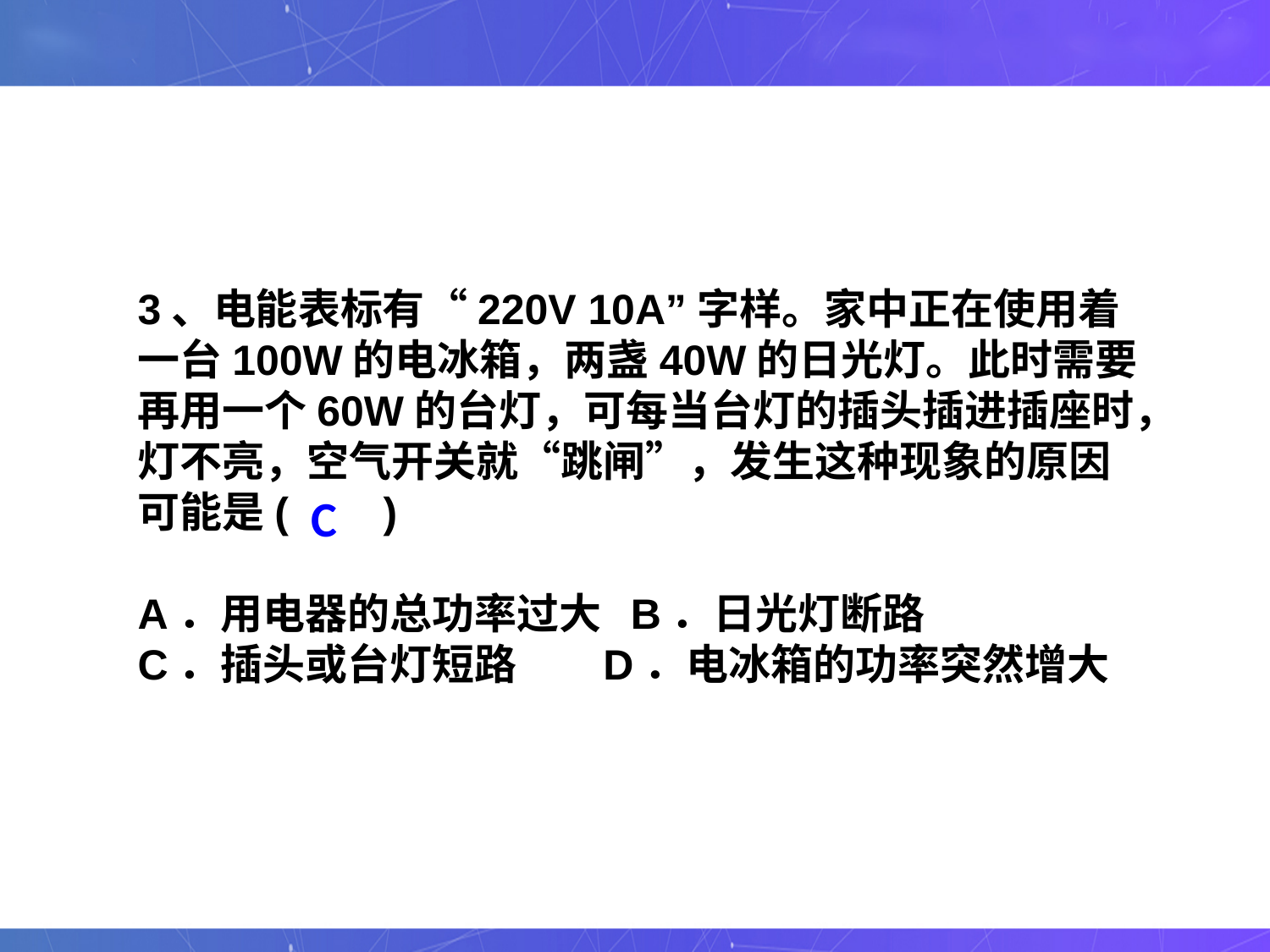

3、电能表标有“220V 10A”字样。家中正在使用着一台100W的电冰箱，两盏40W的日光灯。此时需要再用一个60W的台灯，可每当台灯的插头插进插座时，灯不亮，空气开关就“跳闸”，发生这种现象的原因可能是(        )

A．用电器的总功率过大  B．日光灯断路
C．插头或台灯短路        D．电冰箱的功率突然增大
C